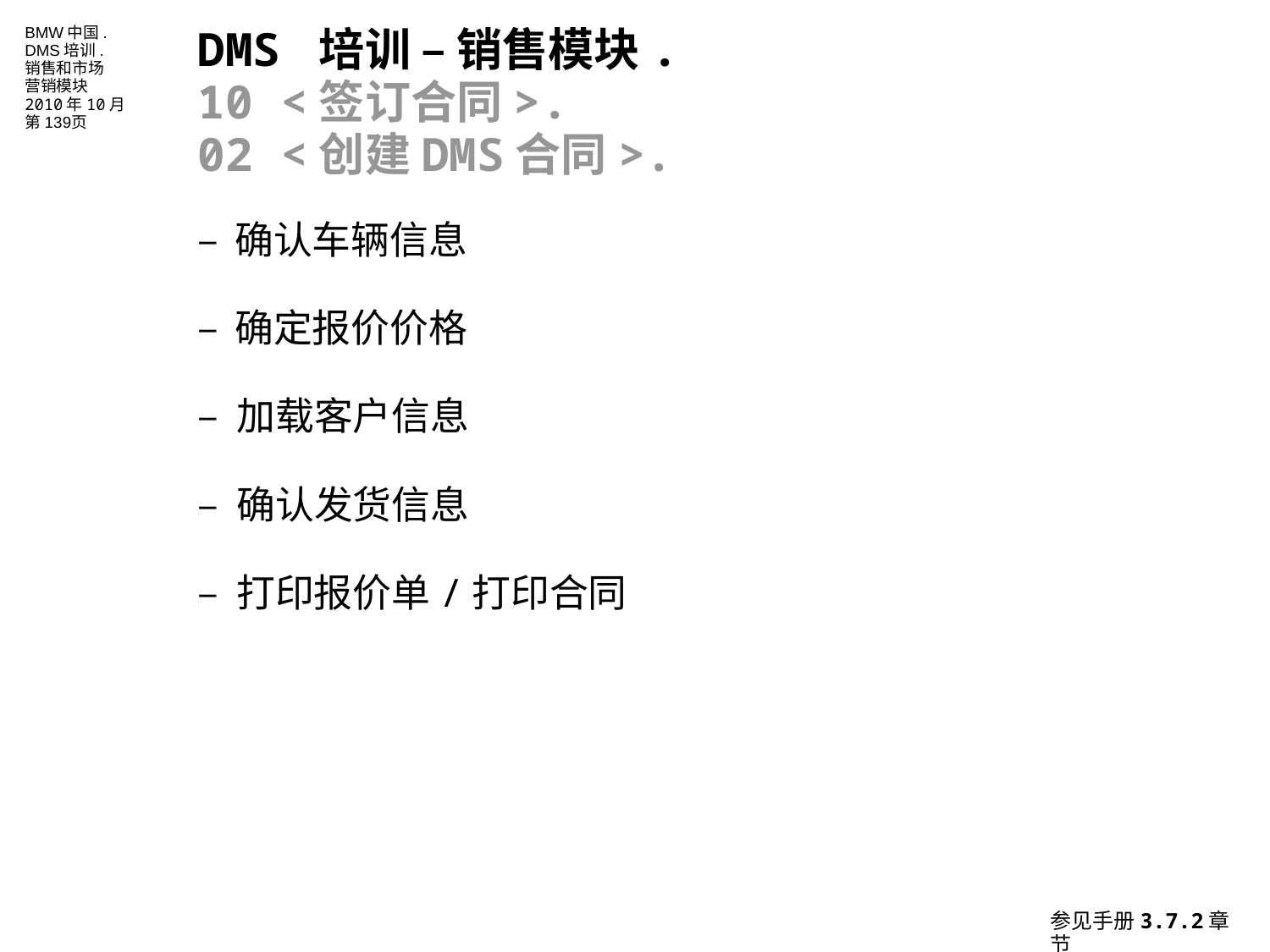

DMS 培训 – 销售模块.
10 <签订合同>.
02 <创建DMS合同>.
–	确认车辆信息

–	确定报价价格

– 加载客户信息

– 确认发货信息

– 打印报价单/打印合同

参见手册3.7.2章节